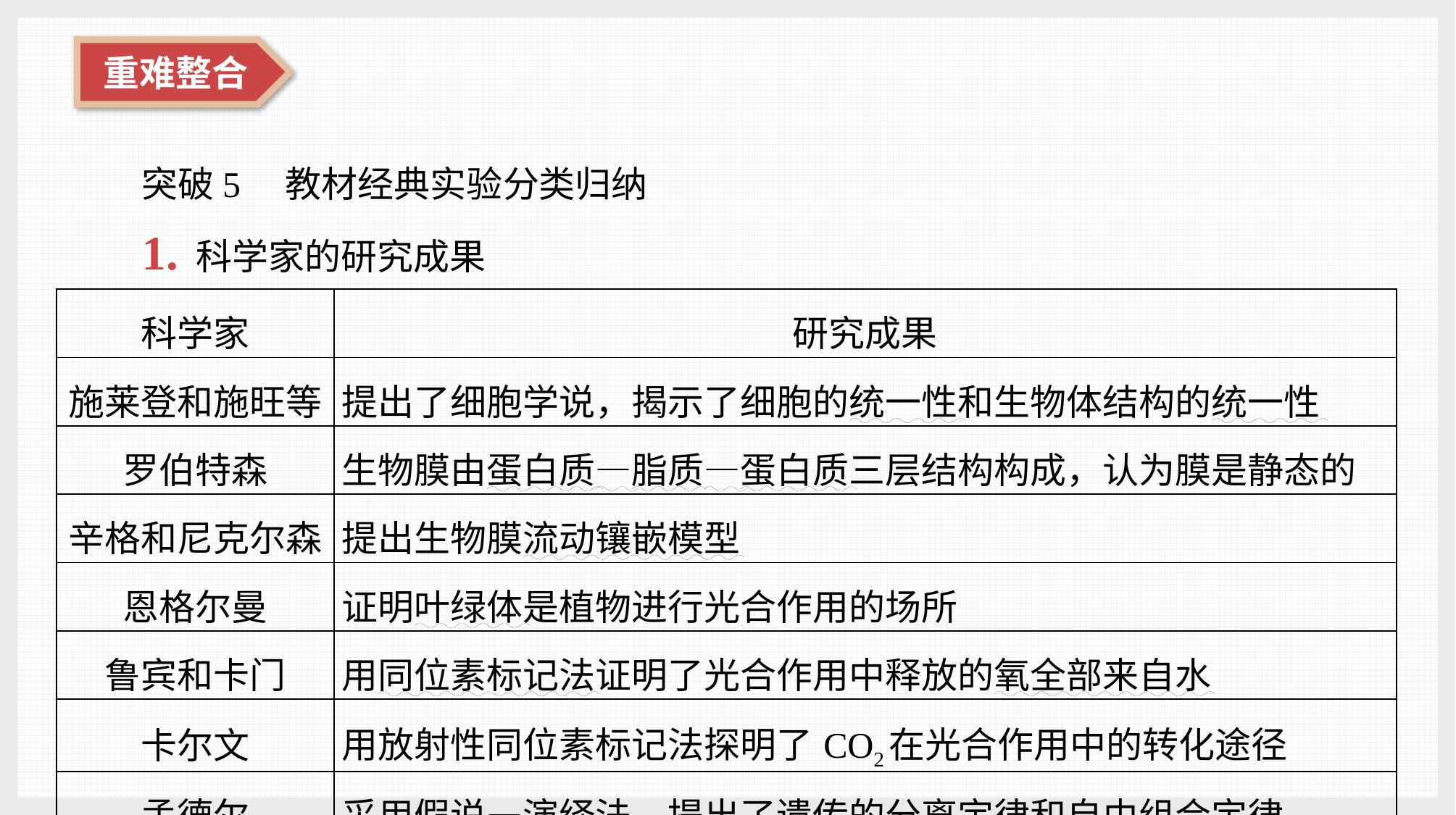

突破5　教材经典实验分类归纳
1. 科学家的研究成果
| 科学家 | 研究成果 |
| --- | --- |
| 施莱登和施旺等 | 提出了细胞学说，揭示了细胞的统一性和生物体结构的统一性 |
| 罗伯特森 | 生物膜由蛋白质—脂质—蛋白质三层结构构成，认为膜是静态的 |
| 辛格和尼克尔森 | 提出生物膜流动镶嵌模型 |
| 恩格尔曼 | 证明叶绿体是植物进行光合作用的场所 |
| 鲁宾和卡门 | 用同位素标记法证明了光合作用中释放的氧全部来自水 |
| 卡尔文 | 用放射性同位素标记法探明了CO2在光合作用中的转化途径 |
| 孟德尔 | 采用假说—演绎法，提出了遗传的分离定律和自由组合定律 |